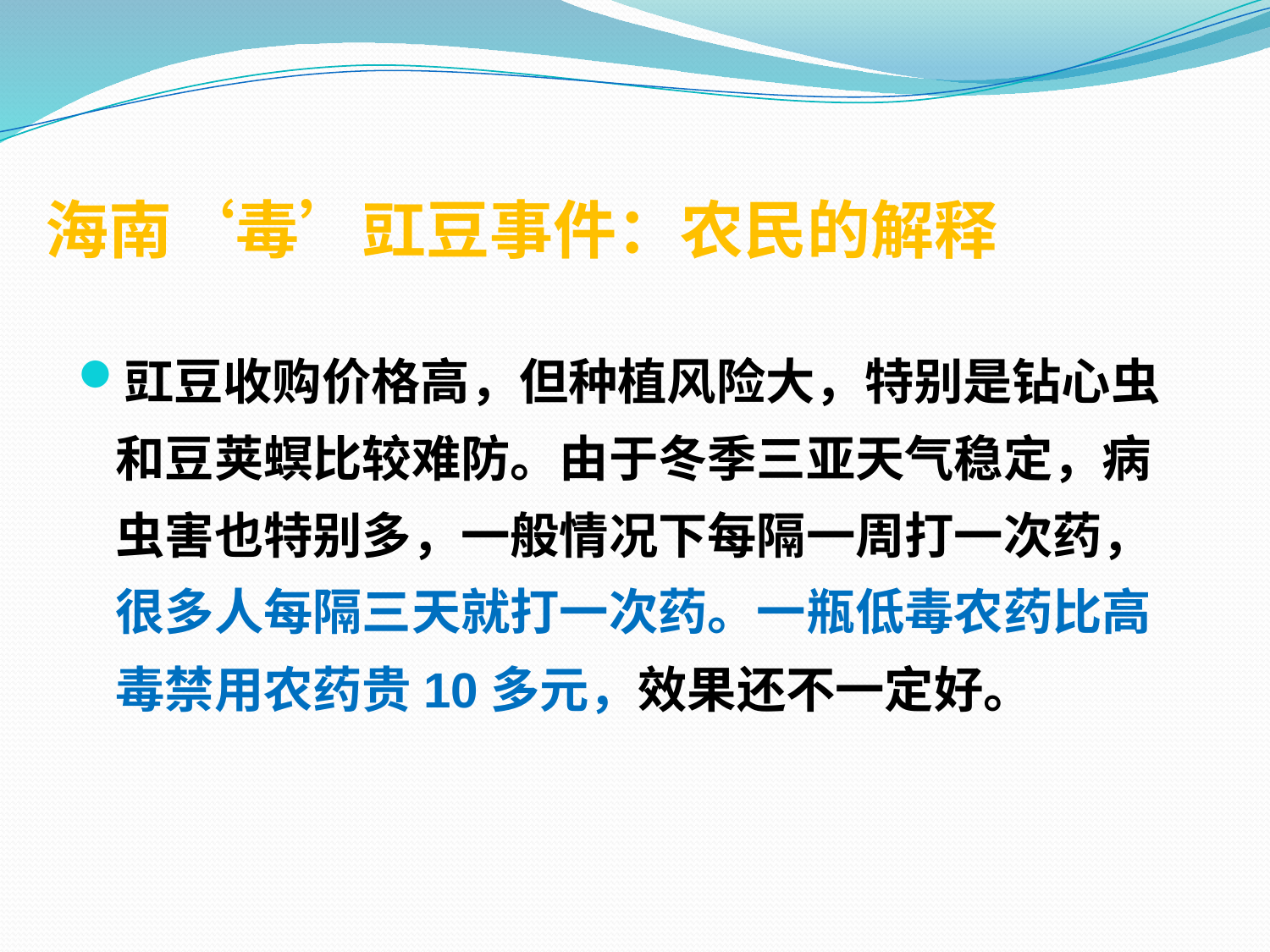

# 海南‘毒’豇豆事件：农民的解释
豇豆收购价格高，但种植风险大，特别是钻心虫和豆荚螟比较难防。由于冬季三亚天气稳定，病虫害也特别多，一般情况下每隔一周打一次药，很多人每隔三天就打一次药。一瓶低毒农药比高毒禁用农药贵10多元，效果还不一定好。